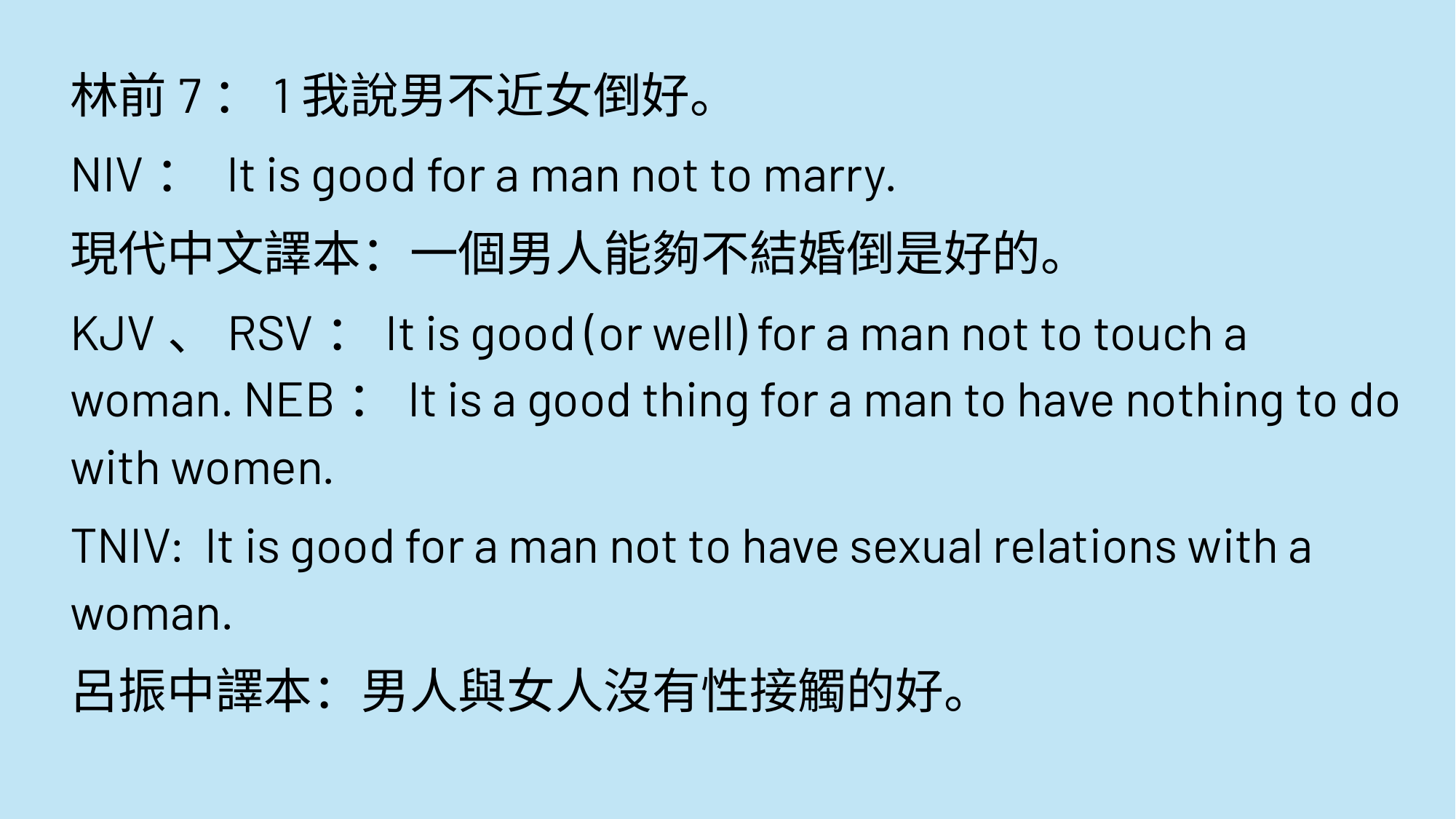

林前7：1我說男不近女倒好。
NIV： It is good for a man not to marry.
現代中文譯本：一個男人能夠不結婚倒是好的。
KJV、RSV：It is good (or well) for a man not to touch a woman. NEB：It is a good thing for a man to have nothing to do with women.
TNIV:  It is good for a man not to have sexual relations with a woman.
呂振中譯本：男人與女人沒有性接觸的好。